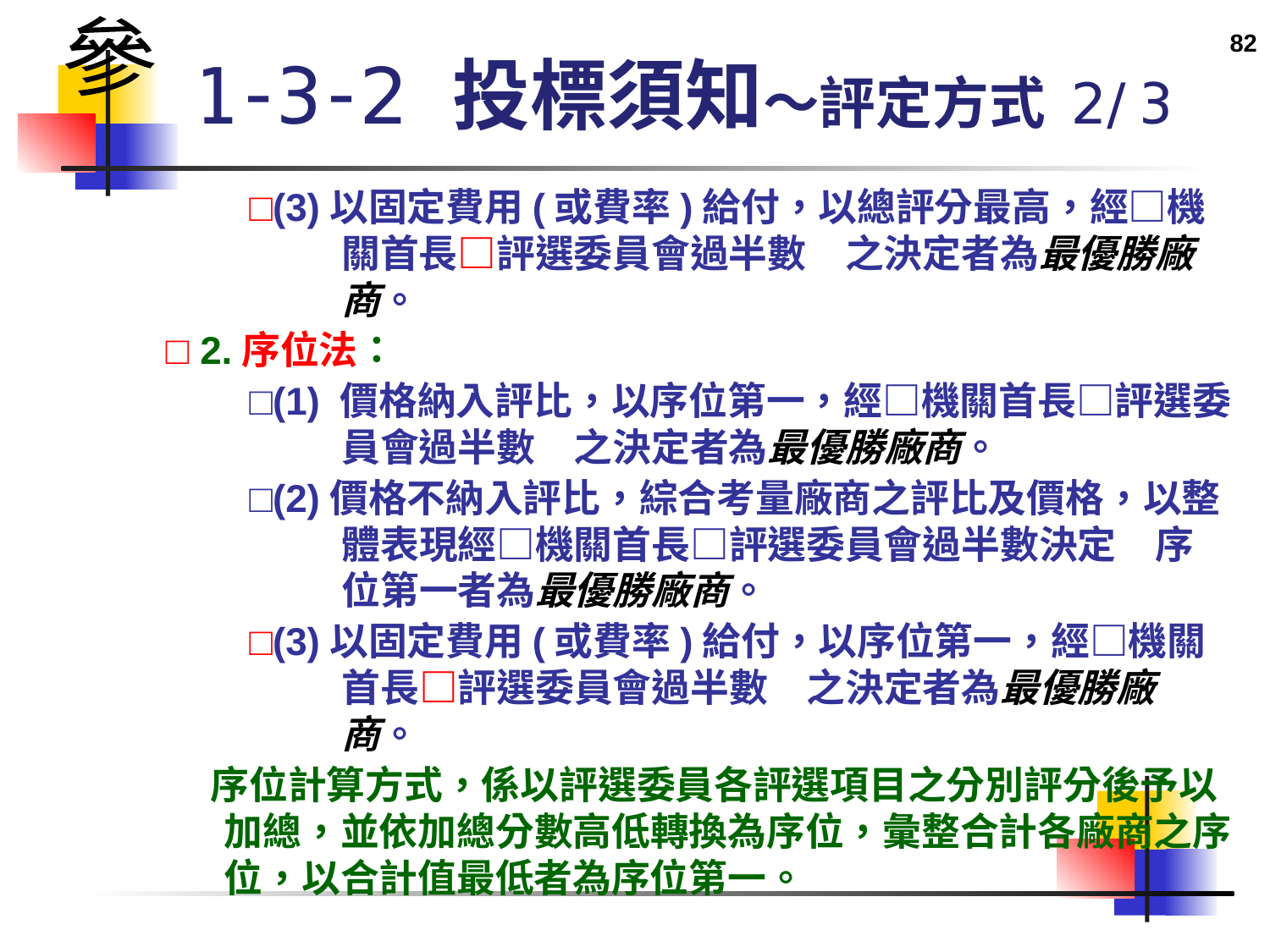

82
參
# 1-3-2 投標須知～評定方式 2/3
□(3)以固定費用(或費率)給付，以總評分最高，經□機關首長□評選委員會過半數　之決定者為最優勝廠商。
□ 2.序位法：
□(1) 價格納入評比，以序位第一，經□機關首長□評選委員會過半數　之決定者為最優勝廠商。
□(2)價格不納入評比，綜合考量廠商之評比及價格，以整體表現經□機關首長□評選委員會過半數決定　序位第一者為最優勝廠商。
□(3)以固定費用(或費率)給付，以序位第一，經□機關首長□評選委員會過半數　之決定者為最優勝廠商。
    序位計算方式，係以評選委員各評選項目之分別評分後予以加總，並依加總分數高低轉換為序位，彙整合計各廠商之序位，以合計值最低者為序位第一。